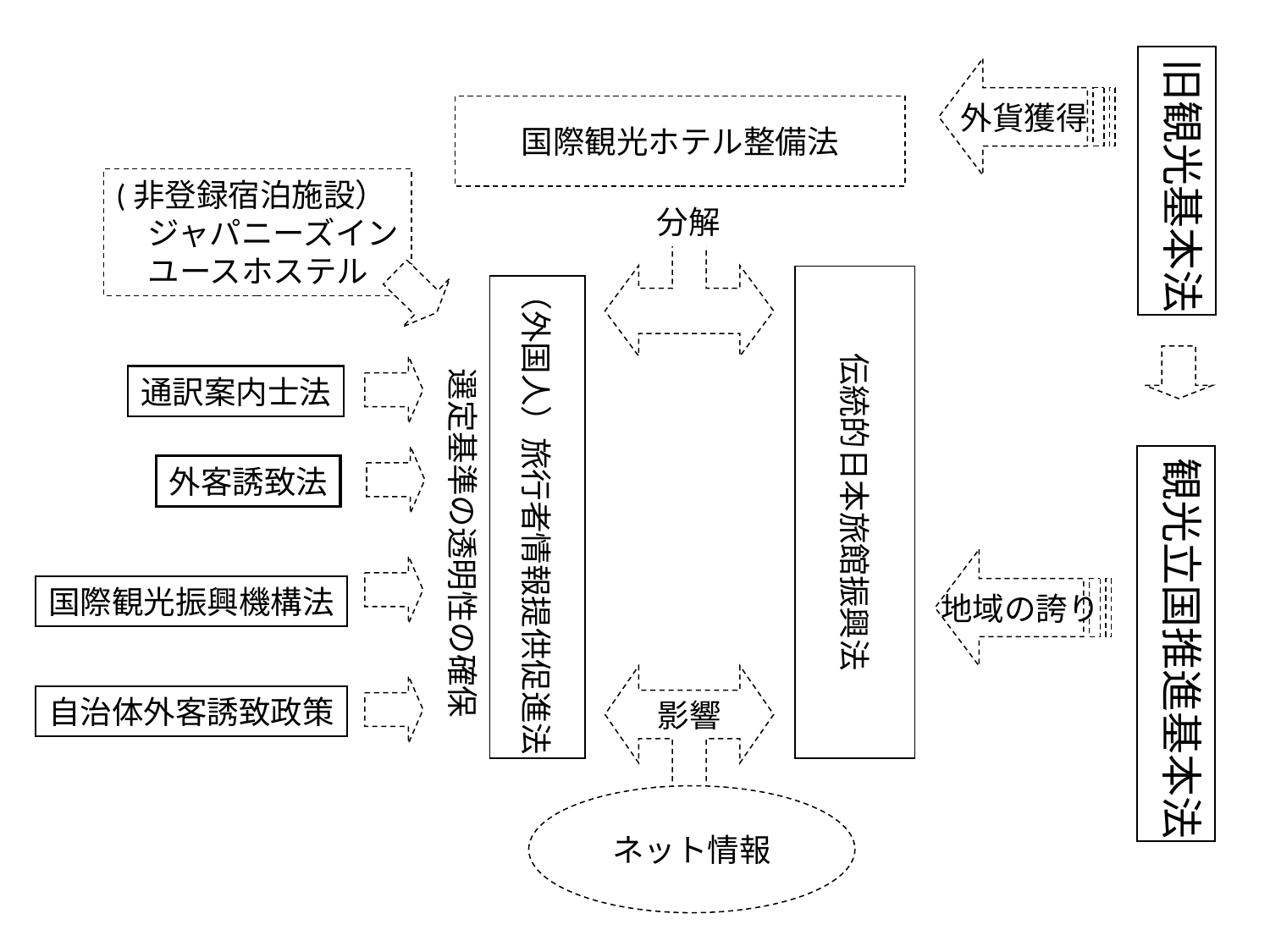

旧観光基本法
外貨獲得
国際観光ホテル整備法
(非登録宿泊施設）
　ジャパニーズイン
　ユースホステル
分解

伝統的日本旅館振興法
（外国人）旅行者情報提供促進法

選定基準の透明性の確保
通訳案内士法

観光立国推進基本法
外客誘致法
地域の誇り

国際観光振興機構法
影響

自治体外客誘致政策
ネット情報